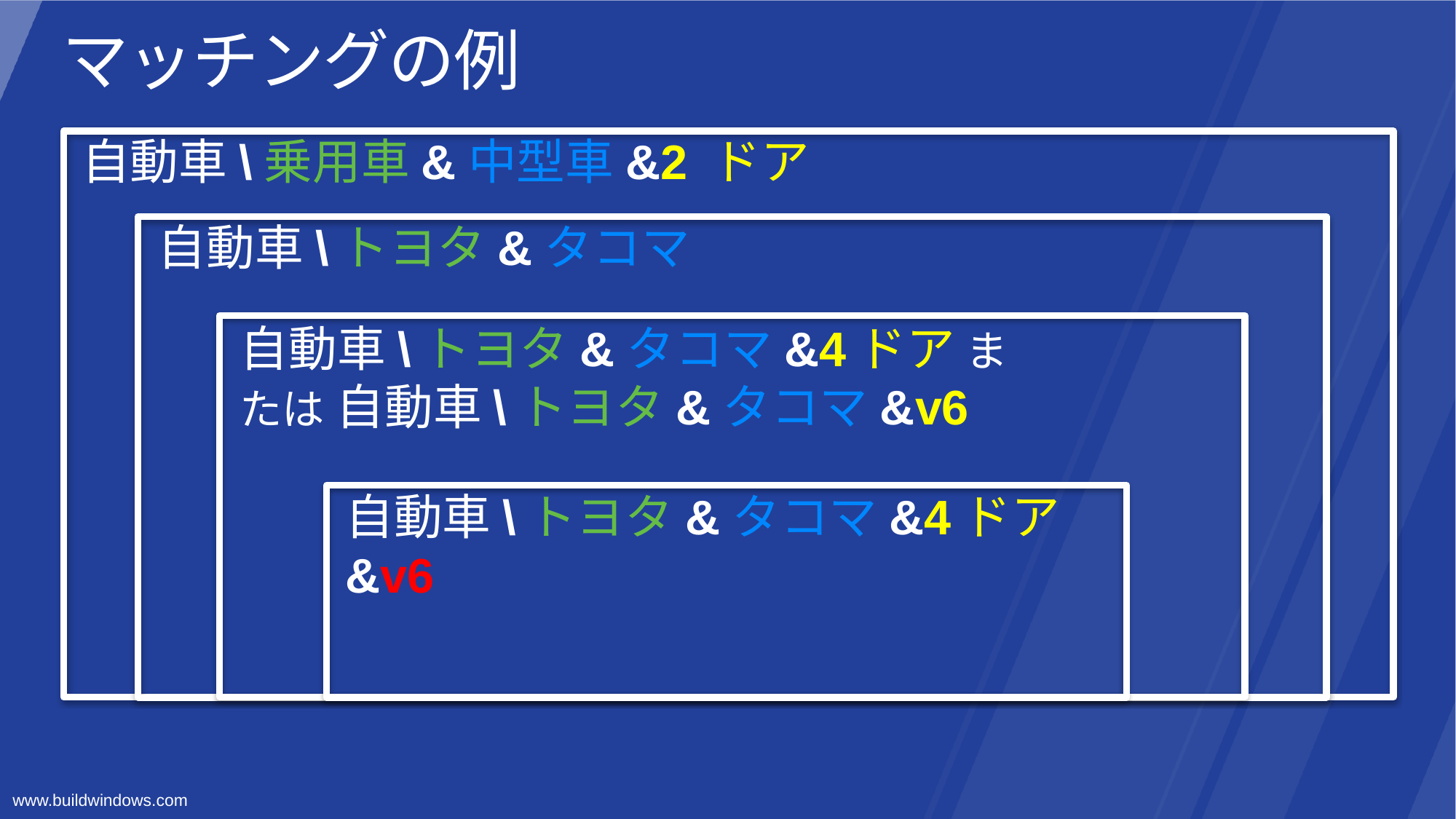

# マッチングの例

自動車\乗用車&中型車&2 ドア

自動車\トヨタ&タコマ

自動車\トヨタ&タコマ&4ドア または 自動車\トヨタ&タコマ&v6

自動車\トヨタ&タコマ&4ドア&v6